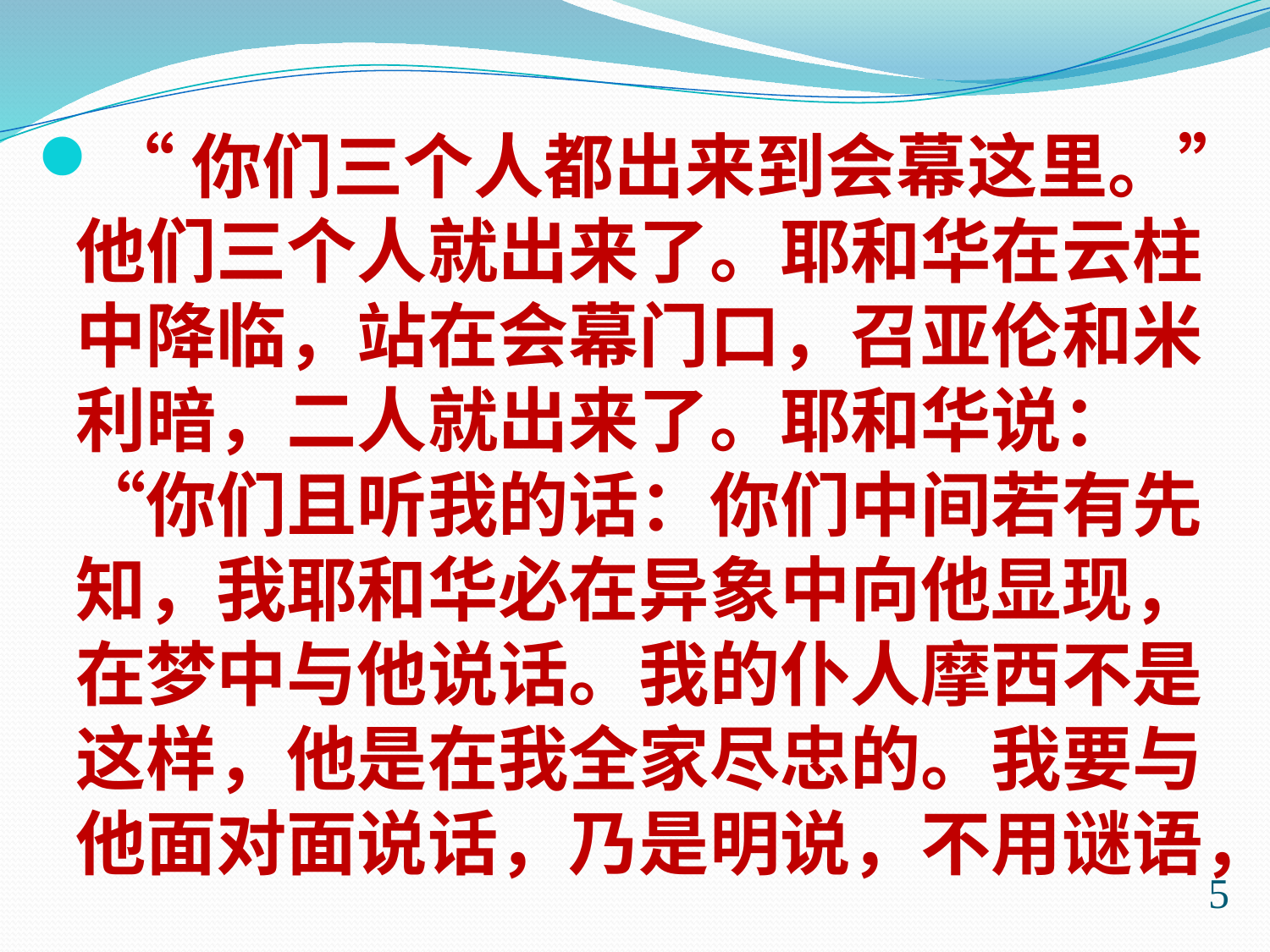

“你们三个人都出来到会幕这里。”他们三个人就出来了。耶和华在云柱中降临，站在会幕门口，召亚伦和米利暗，二人就出来了。耶和华说：“你们且听我的话：你们中间若有先知，我耶和华必在异象中向他显现，在梦中与他说话。我的仆人摩西不是这样，他是在我全家尽忠的。我要与他面对面说话，乃是明说，不用谜语，
5